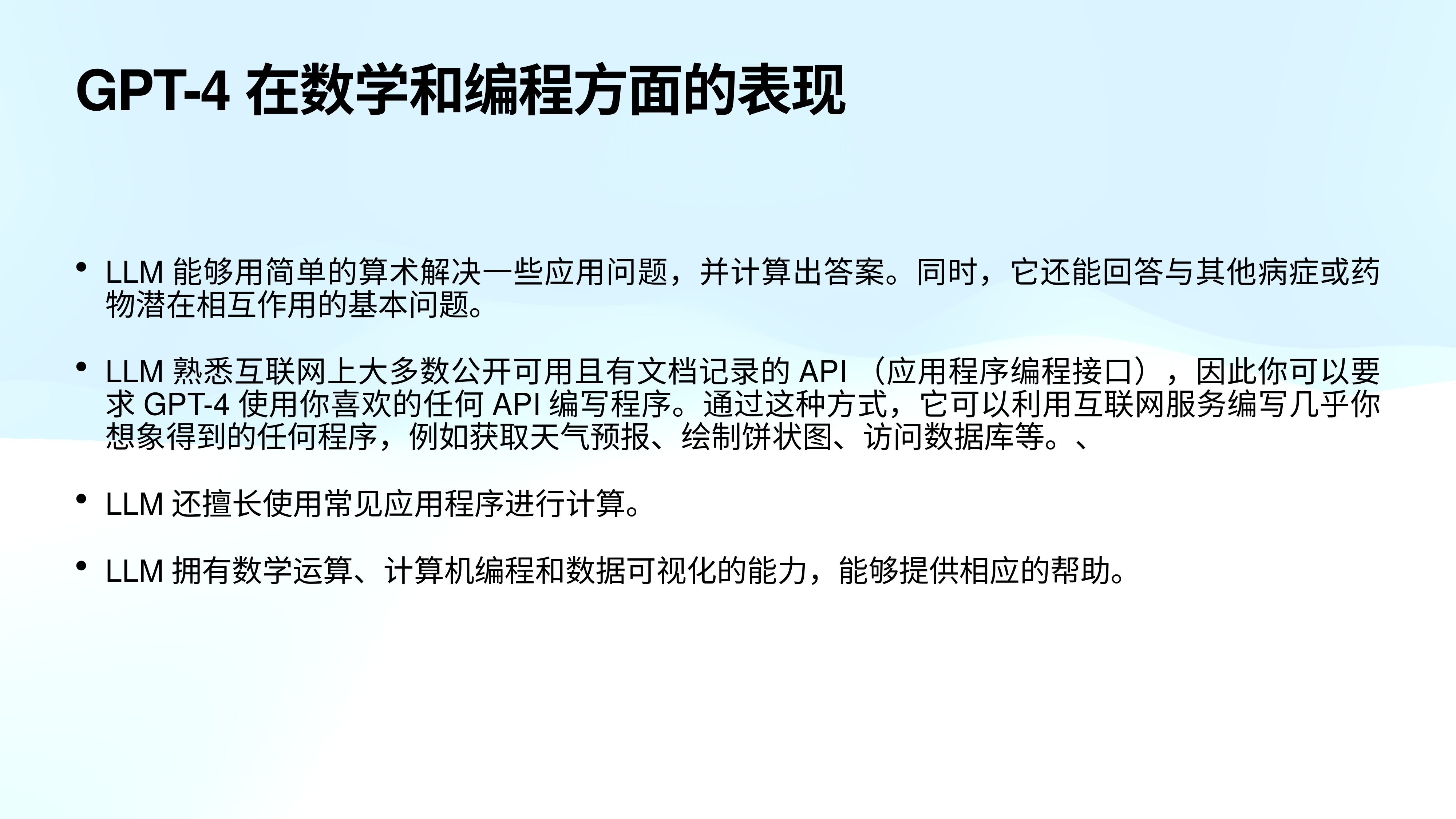

# GPT-4在数学和编程方面的表现

LLM能够用简单的算术解决一些应用问题，并计算出答案。同时，它还能回答与其他病症或药物潜在相互作用的基本问题。
LLM熟悉互联网上大多数公开可用且有文档记录的API（应用程序编程接口），因此你可以要求GPT-4使用你喜欢的任何API编写程序。通过这种方式，它可以利用互联网服务编写几乎你想象得到的任何程序，例如获取天气预报、绘制饼状图、访问数据库等。、
LLM还擅长使用常见应用程序进行计算。
LLM拥有数学运算、计算机编程和数据可视化的能力，能够提供相应的帮助。